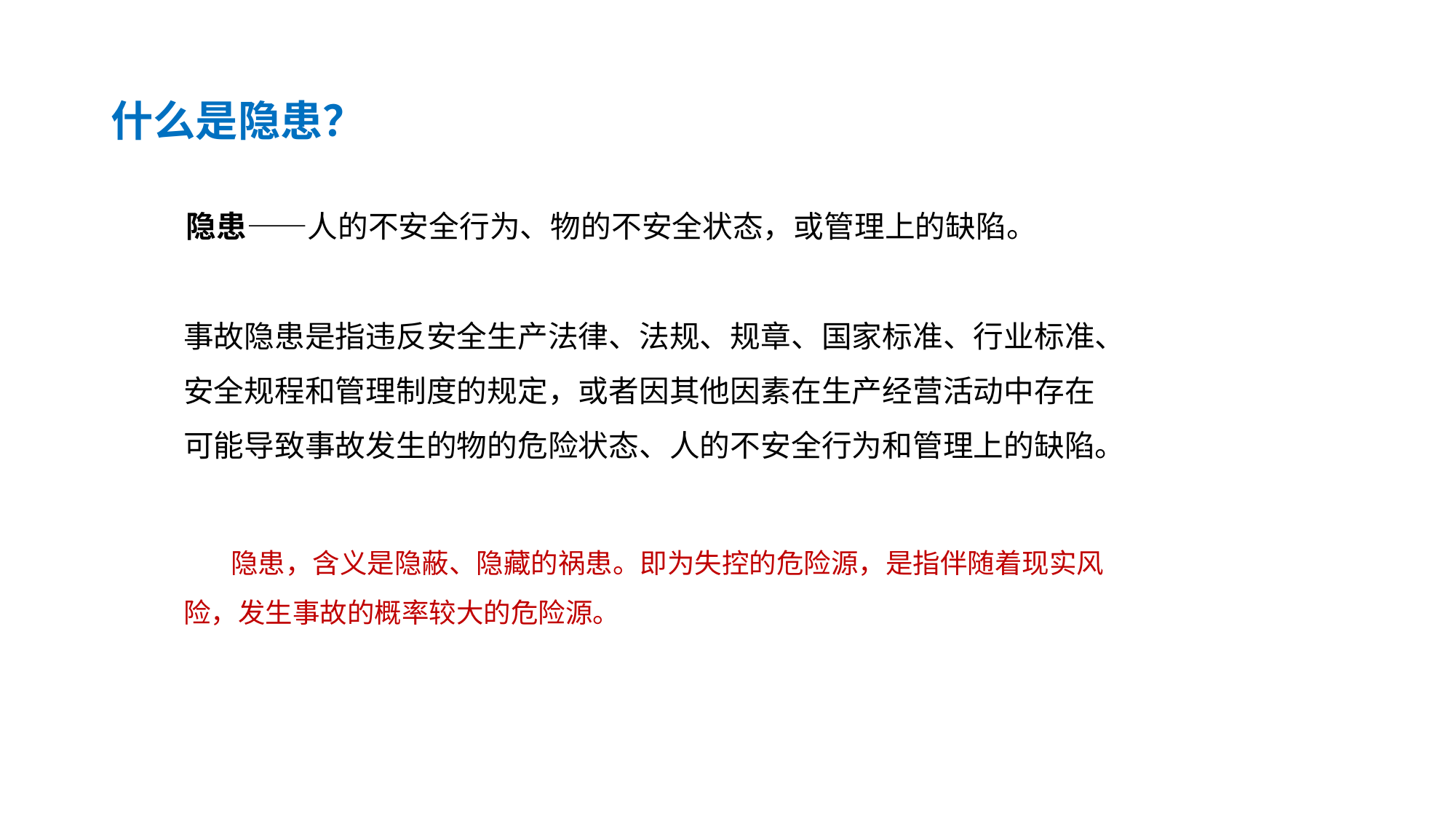

什么是隐患？
隐患——人的不安全行为、物的不安全状态，或管理上的缺陷。

事故隐患是指违反安全生产法律、法规、规章、国家标准、行业标准、安全规程和管理制度的规定，或者因其他因素在生产经营活动中存在可能导致事故发生的物的危险状态、人的不安全行为和管理上的缺陷。
      隐患，含义是隐蔽、隐藏的祸患。即为失控的危险源，是指伴随着现实风险，发生事故的概率较大的危险源。